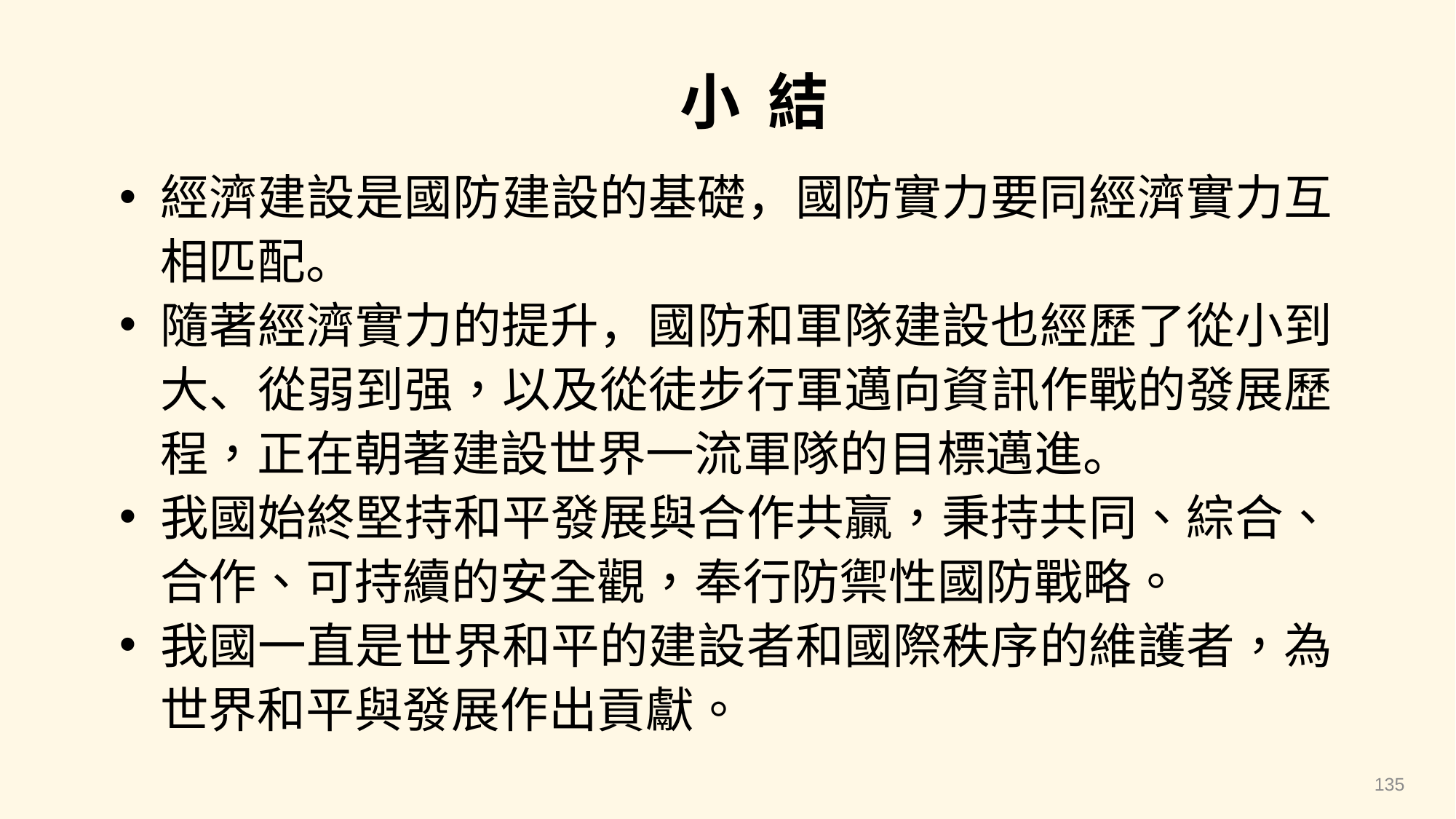

小  結
經濟建設是國防建設的基礎，國防實力要同經濟實力互相匹配。
隨著經濟實力的提升，國防和軍隊建設也經歷了從小到大、從弱到强，以及從徒步行軍邁向資訊作戰的發展歷程，正在朝著建設世界一流軍隊的目標邁進。
我國始終堅持和平發展與合作共贏，秉持共同、綜合、合作、可持續的安全觀，奉行防禦性國防戰略。
我國一直是世界和平的建設者和國際秩序的維護者，為世界和平與發展作出貢獻。